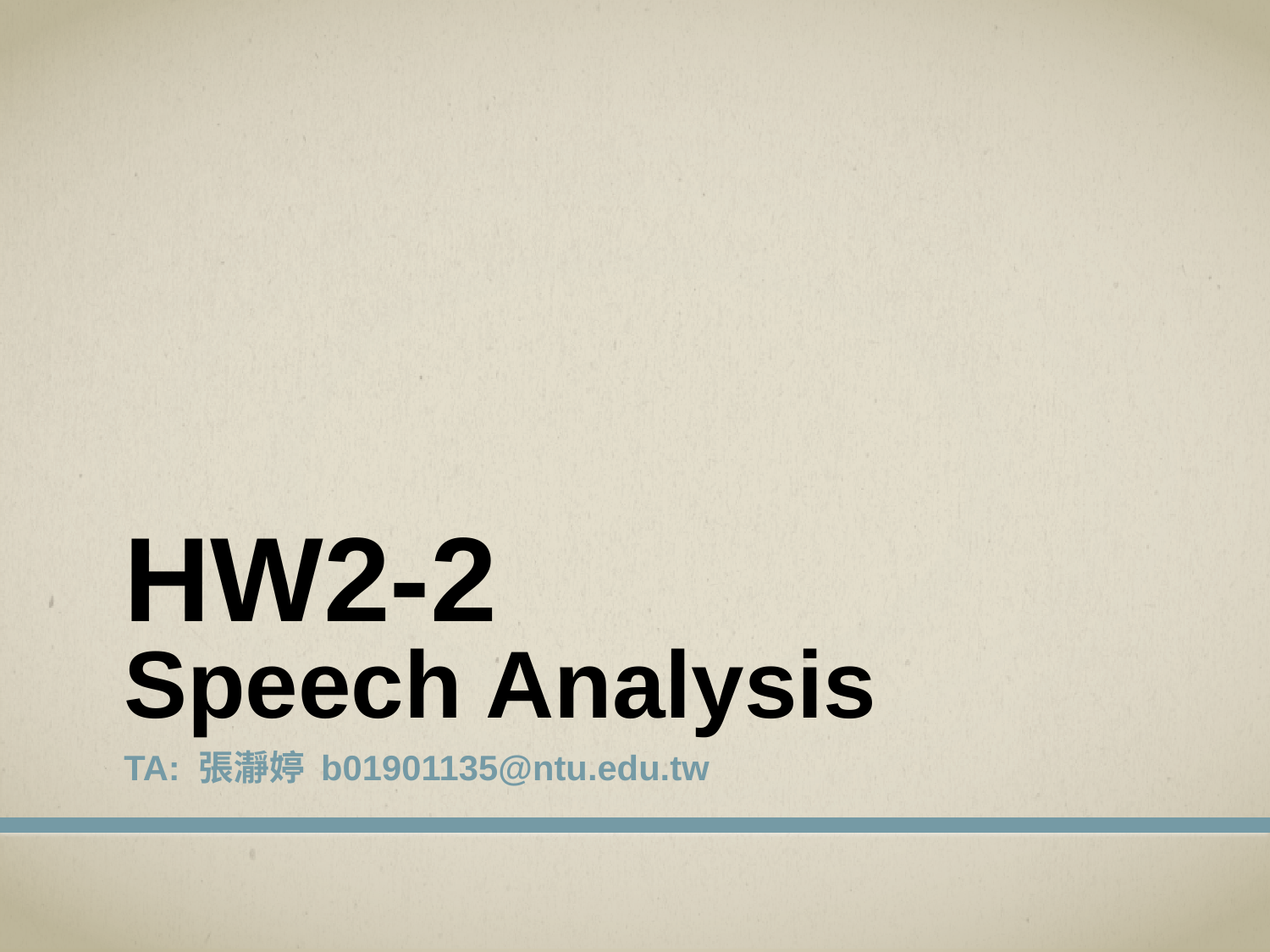

# HW2-2 Speech Analysis
TA: 張瀞婷 b01901135@ntu.edu.tw